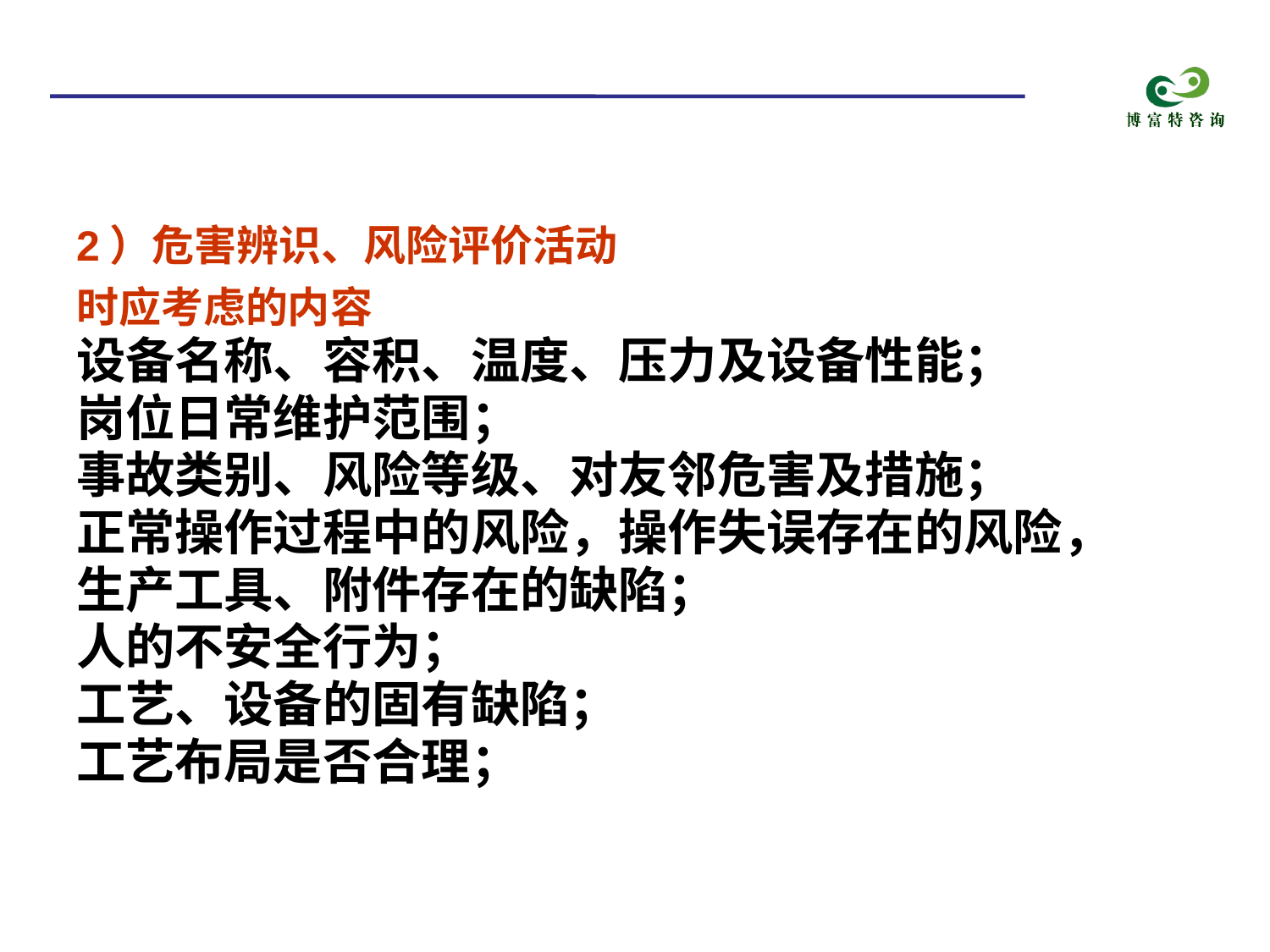

2）危害辨识、风险评价活动
时应考虑的内容
设备名称、容积、温度、压力及设备性能；
岗位日常维护范围；
事故类别、风险等级、对友邻危害及措施；
正常操作过程中的风险，操作失误存在的风险，
生产工具、附件存在的缺陷；
人的不安全行为；
工艺、设备的固有缺陷；
工艺布局是否合理；